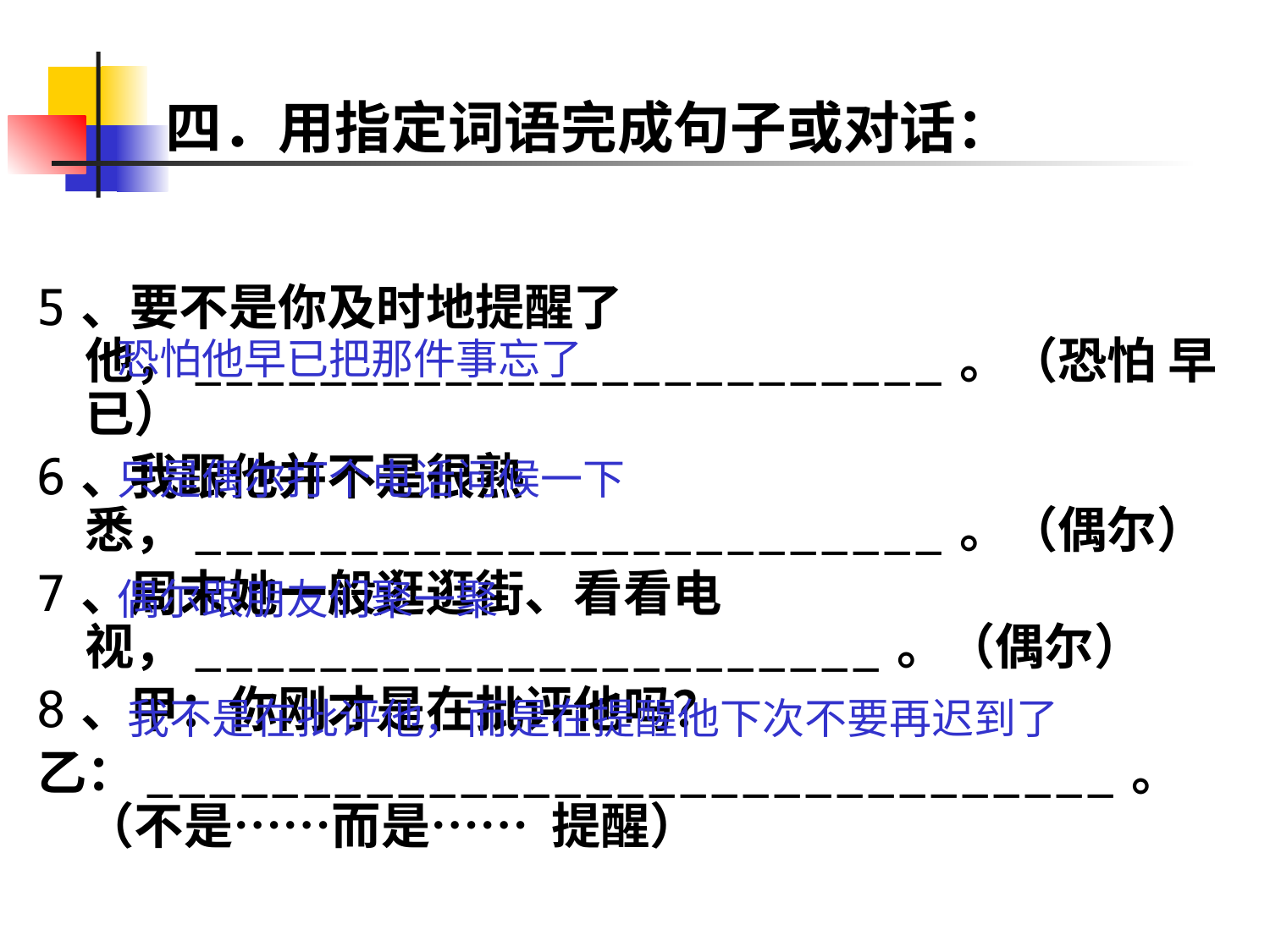

# 四．用指定词语完成句子或对话：
5、要不是你及时地提醒了他，________________________。（恐怕 早已）
6、我跟他并不是很熟悉，________________________。（偶尔）
7、周末她一般逛逛街、看看电视，______________________。（偶尔）
8、甲：你刚才是在批评他吗？
乙：_______________________________。 （不是……而是……  提醒）
恐怕他早已把那件事忘了
只是偶尔打个电话问候一下
偶尔跟朋友们聚一聚
我不是在批评他，而是在提醒他下次不要再迟到了